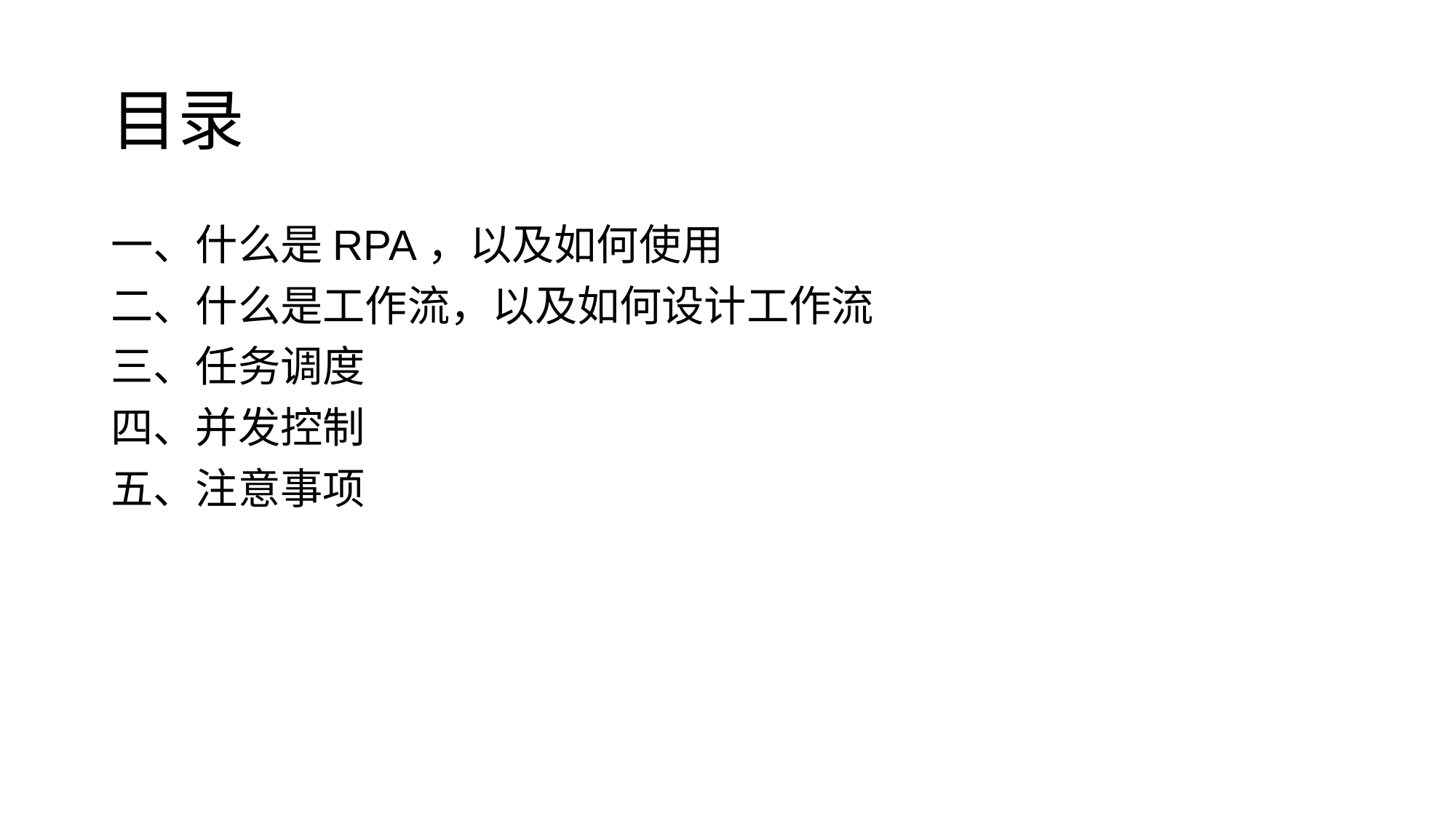

# 目录
一、什么是RPA，以及如何使用
二、什么是工作流，以及如何设计工作流
三、任务调度
四、并发控制
五、注意事项